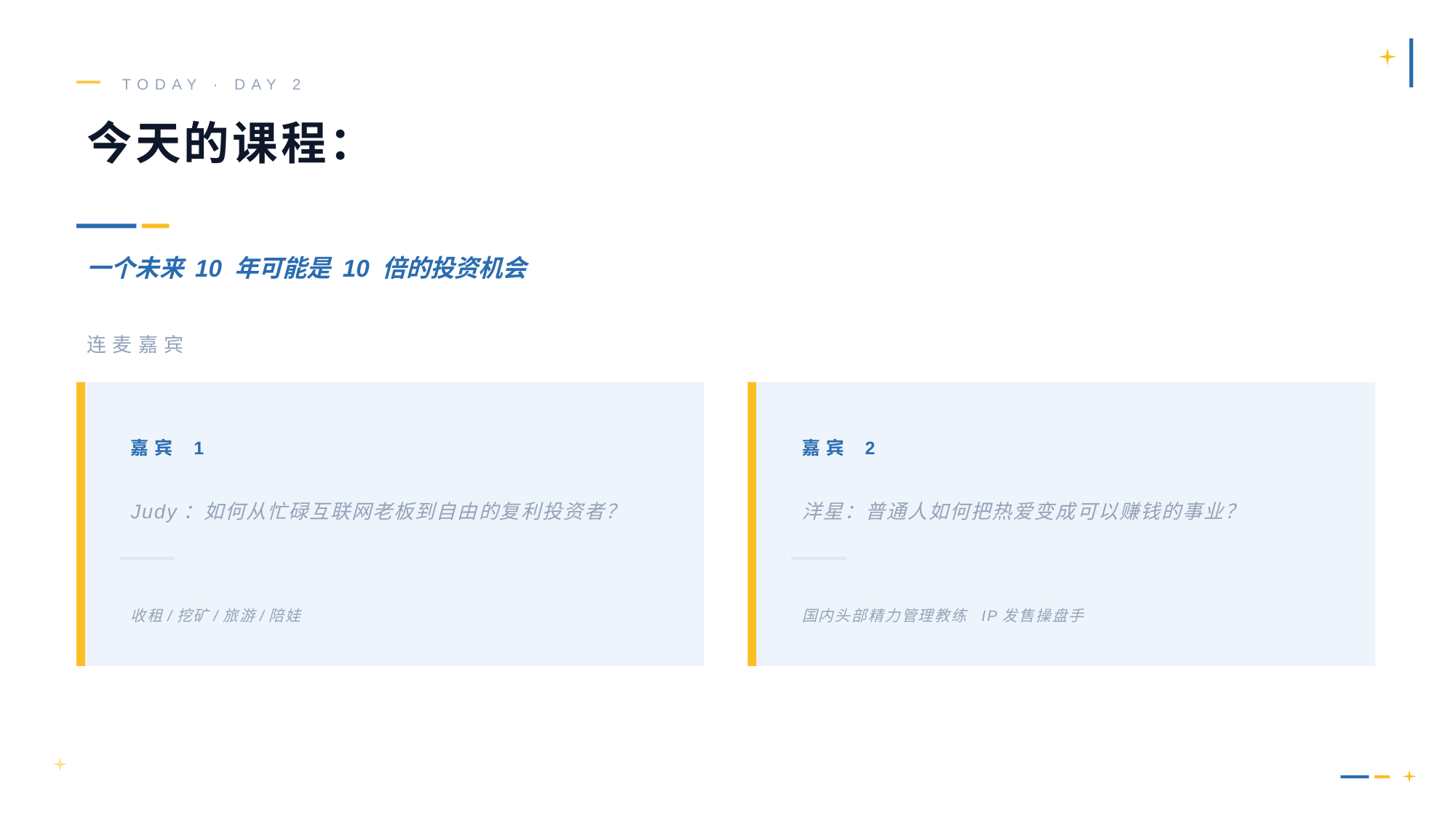

TODAY · DAY 2

今天的课程：

一个未来 10 年可能是 10 倍的投资机会
连麦嘉宾

嘉宾 1
嘉宾 2
Judy：如何从忙碌互联网老板到自由的复利投资者？
洋星：普通人如何把热爱变成可以赚钱的事业？

收租/挖矿/旅游/陪娃
国内头部精力管理教练  IP发售操盘手